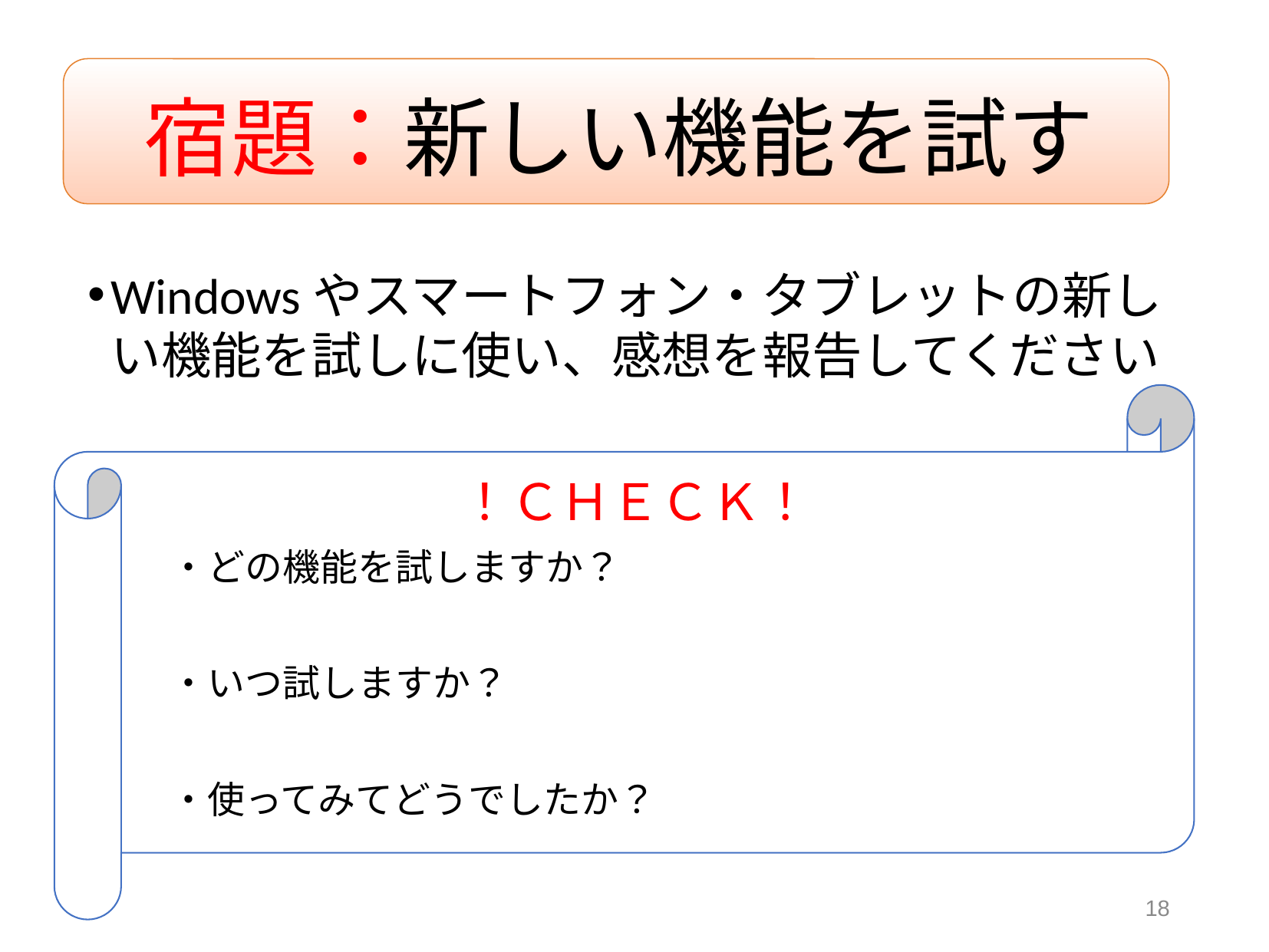

# 宿題：新しい機能を試す

Windowsやスマートフォン・タブレットの新しい機能を試しに使い、感想を報告してください

！ＣＨＥＣＫ！
　・どの機能を試しますか？

　・いつ試しますか？

　・使ってみてどうでしたか？

18